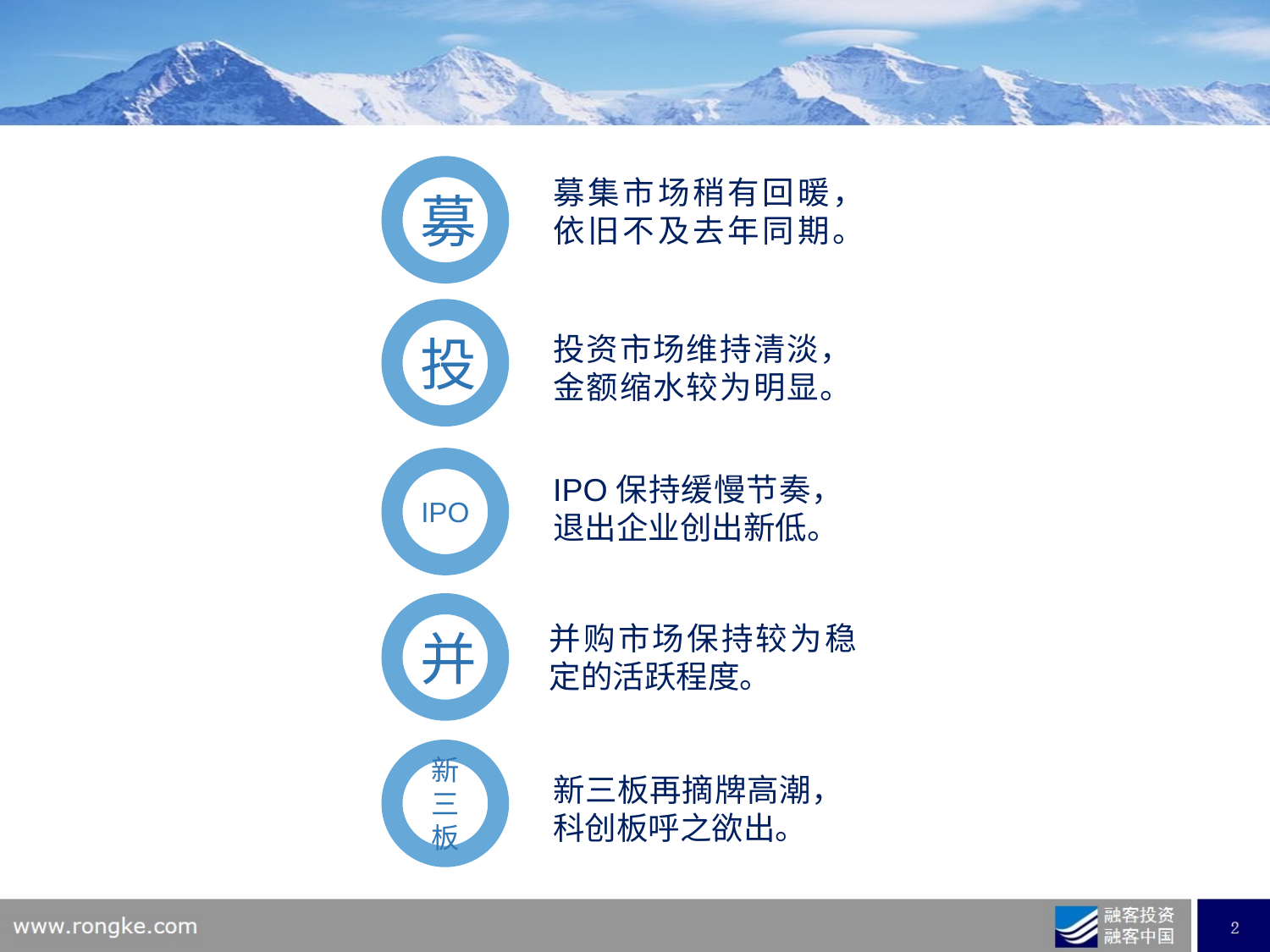

募
募集市场稍有回暖，依旧不及去年同期。
投
投资市场维持清淡，金额缩水较为明显。
IPO
IPO保持缓慢节奏，退出企业创出新低。
并
并购市场保持较为稳定的活跃程度。
新三板
新三板再摘牌高潮，科创板呼之欲出。